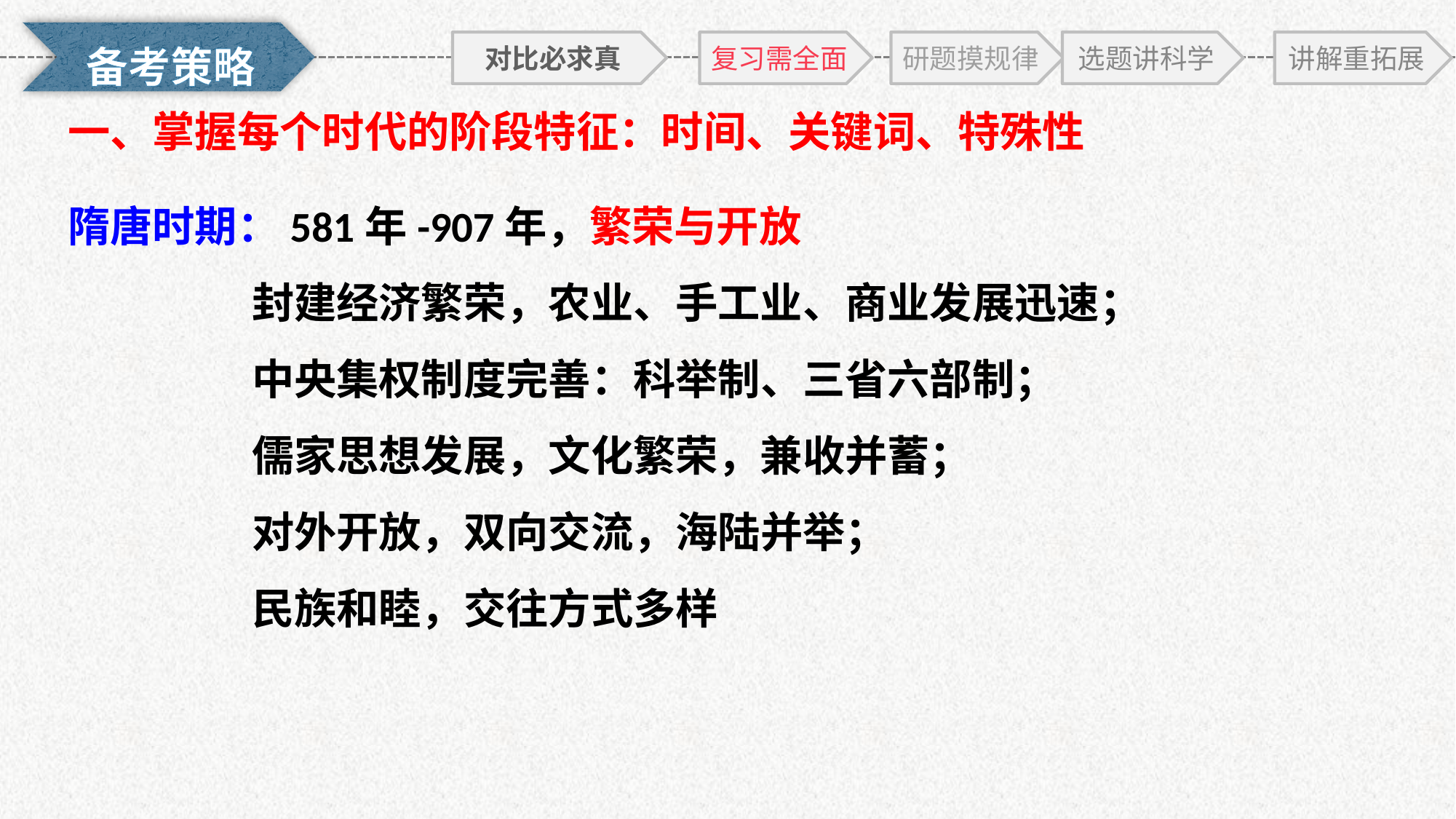

对比必求真
复习需全面
研题摸规律
选题讲科学
讲解重拓展
一、掌握每个时代的阶段特征：时间、关键词、特殊性
隋唐时期：581年-907年，繁荣与开放
                  封建经济繁荣，农业、手工业、商业发展迅速；
                  中央集权制度完善：科举制、三省六部制；
                  儒家思想发展，文化繁荣，兼收并蓄；
                  对外开放，双向交流，海陆并举；
                  民族和睦，交往方式多样